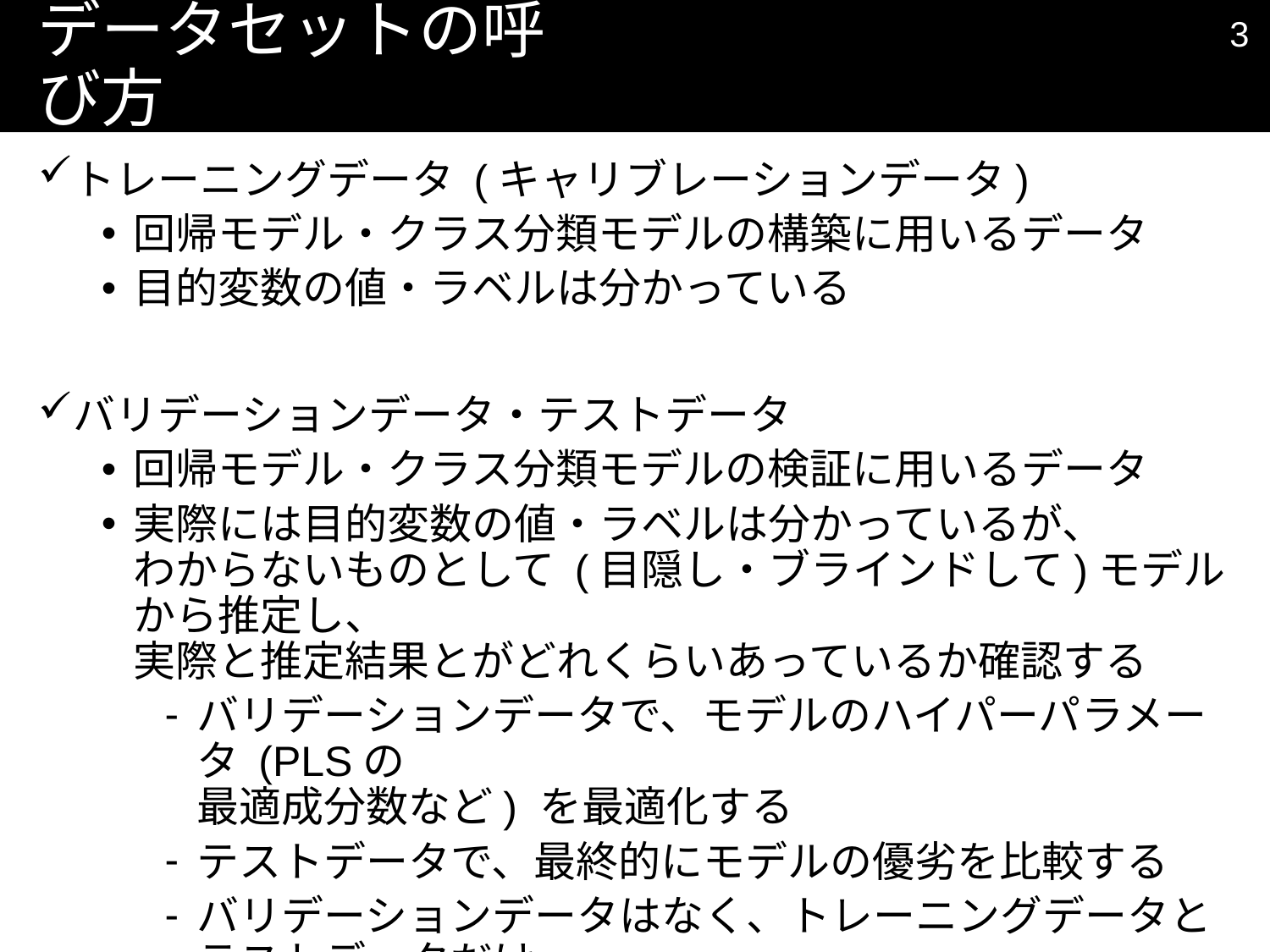

3
# データセットの呼び方
トレーニングデータ (キャリブレーションデータ)
回帰モデル・クラス分類モデルの構築に用いるデータ
目的変数の値・ラベルは分かっている

バリデーションデータ・テストデータ
回帰モデル・クラス分類モデルの検証に用いるデータ
実際には目的変数の値・ラベルは分かっているが、
わからないものとして (目隠し・ブラインドして)モデルから推定し、
実際と推定結果とがどれくらいあっているか確認する
バリデーションデータで、モデルのハイパーパラメータ (PLSの
最適成分数など) を最適化する
テストデータで、最終的にモデルの優劣を比較する
バリデーションデータはなく、トレーニングデータとテストデータだけ
のときもある (このときのモデルのハイパーパラメータの最適化
については後述)